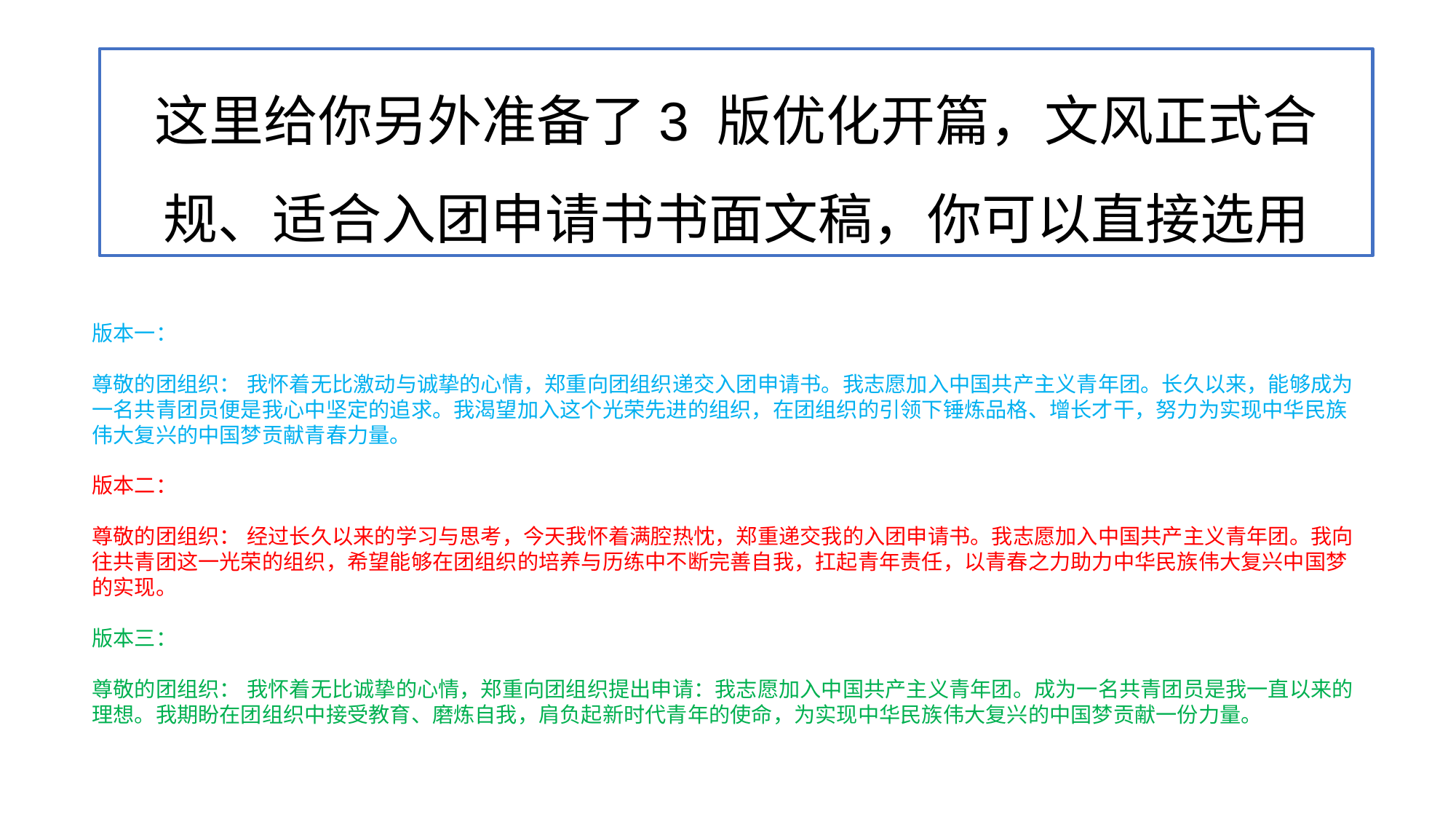

这里给你另外准备了3 版优化开篇，文风正式合规、适合入团申请书书面文稿，你可以直接选用
版本一：

尊敬的团组织： 我怀着无比激动与诚挚的心情，郑重向团组织递交入团申请书。我志愿加入中国共产主义青年团。长久以来，能够成为一名共青团员便是我心中坚定的追求。我渴望加入这个光荣先进的组织，在团组织的引领下锤炼品格、增长才干，努力为实现中华民族伟大复兴的中国梦贡献青春力量。

版本二：

尊敬的团组织： 经过长久以来的学习与思考，今天我怀着满腔热忱，郑重递交我的入团申请书。我志愿加入中国共产主义青年团。我向往共青团这一光荣的组织，希望能够在团组织的培养与历练中不断完善自我，扛起青年责任，以青春之力助力中华民族伟大复兴中国梦的实现。

版本三：

尊敬的团组织： 我怀着无比诚挚的心情，郑重向团组织提出申请：我志愿加入中国共产主义青年团。成为一名共青团员是我一直以来的理想。我期盼在团组织中接受教育、磨炼自我，肩负起新时代青年的使命，为实现中华民族伟大复兴的中国梦贡献一份力量。